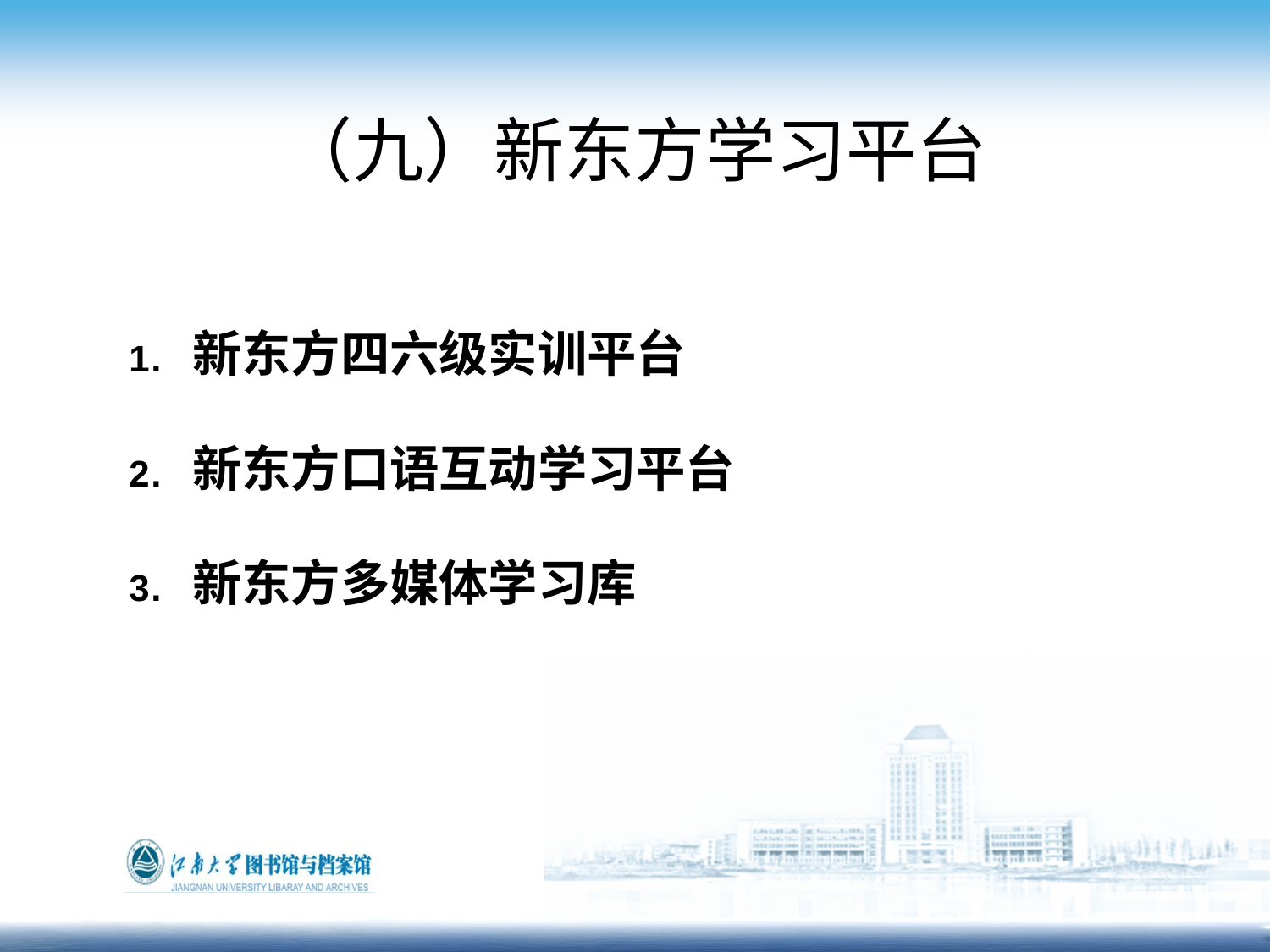

# （九）新东方学习平台
新东方四六级实训平台

新东方口语互动学习平台

新东方多媒体学习库